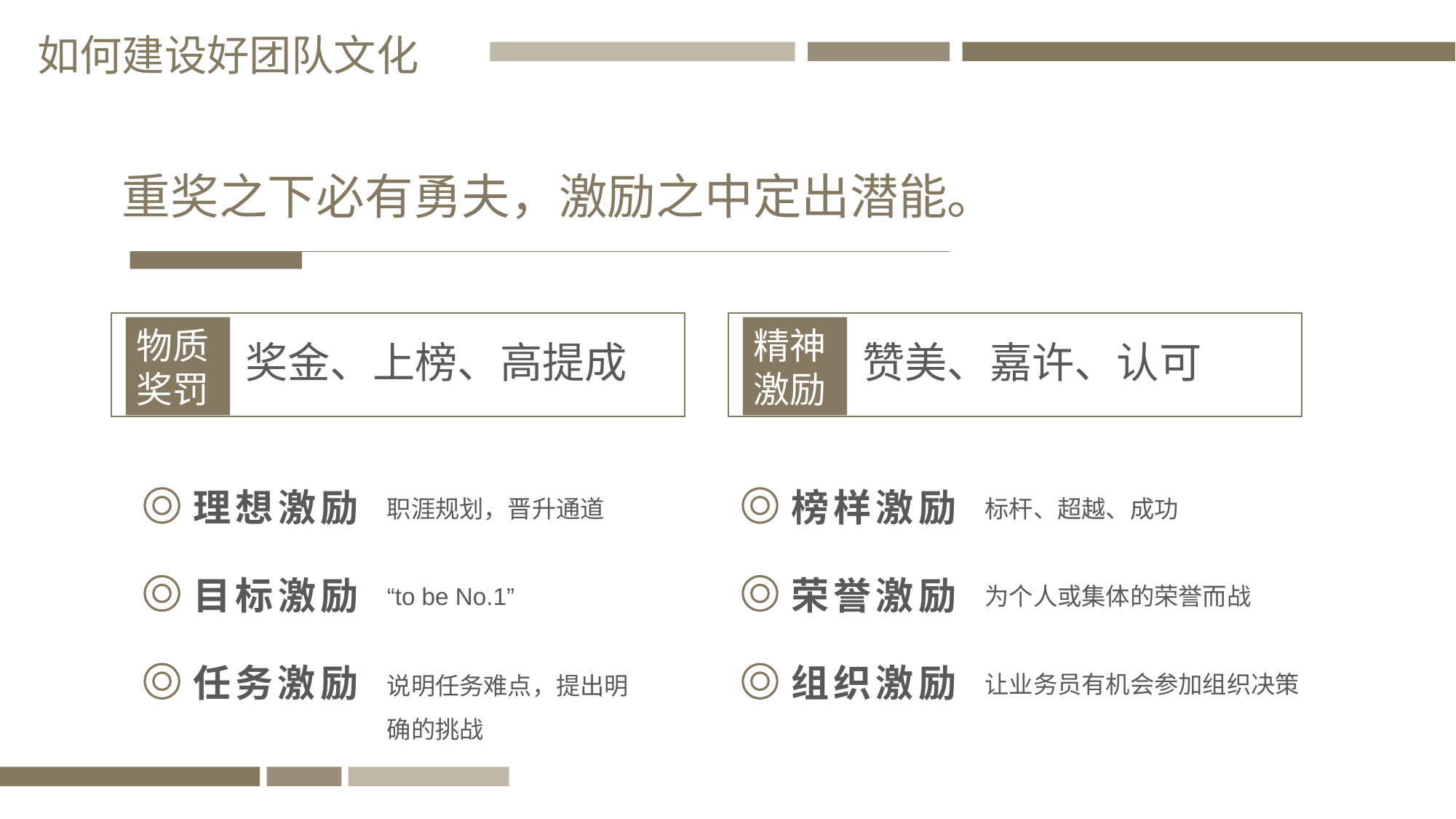

如何建设好团队文化
重奖之下必有勇夫，激励之中定出潜能。

物质
奖罚
奖金、上榜、高提成

精神激励
赞美、嘉许、认可
理想激励
职涯规划，晋升通道

榜样激励
标杆、超越、成功

目标激励
“to be No.1”

荣誉激励
为个人或集体的荣誉而战

说明任务难点，提出明确的挑战
任务激励

组织激励
让业务员有机会参加组织决策